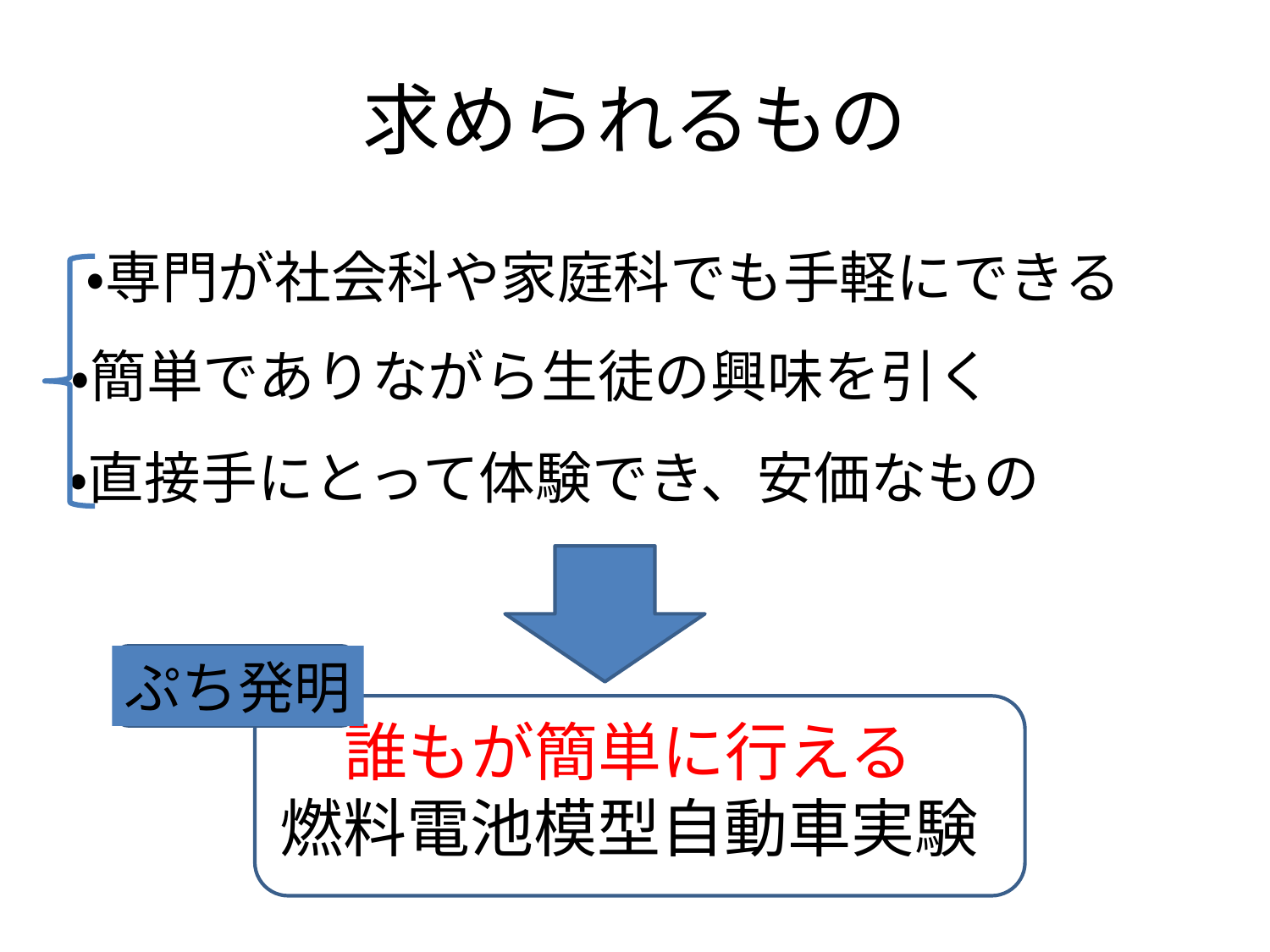

# 求められるもの
・専門が社会科や家庭科でも手軽にできる

・簡単でありながら生徒の興味を引く
・直接手にとって体験でき、安価なもの

ぷち発明

誰もが簡単に行える
燃料電池模型自動車実験